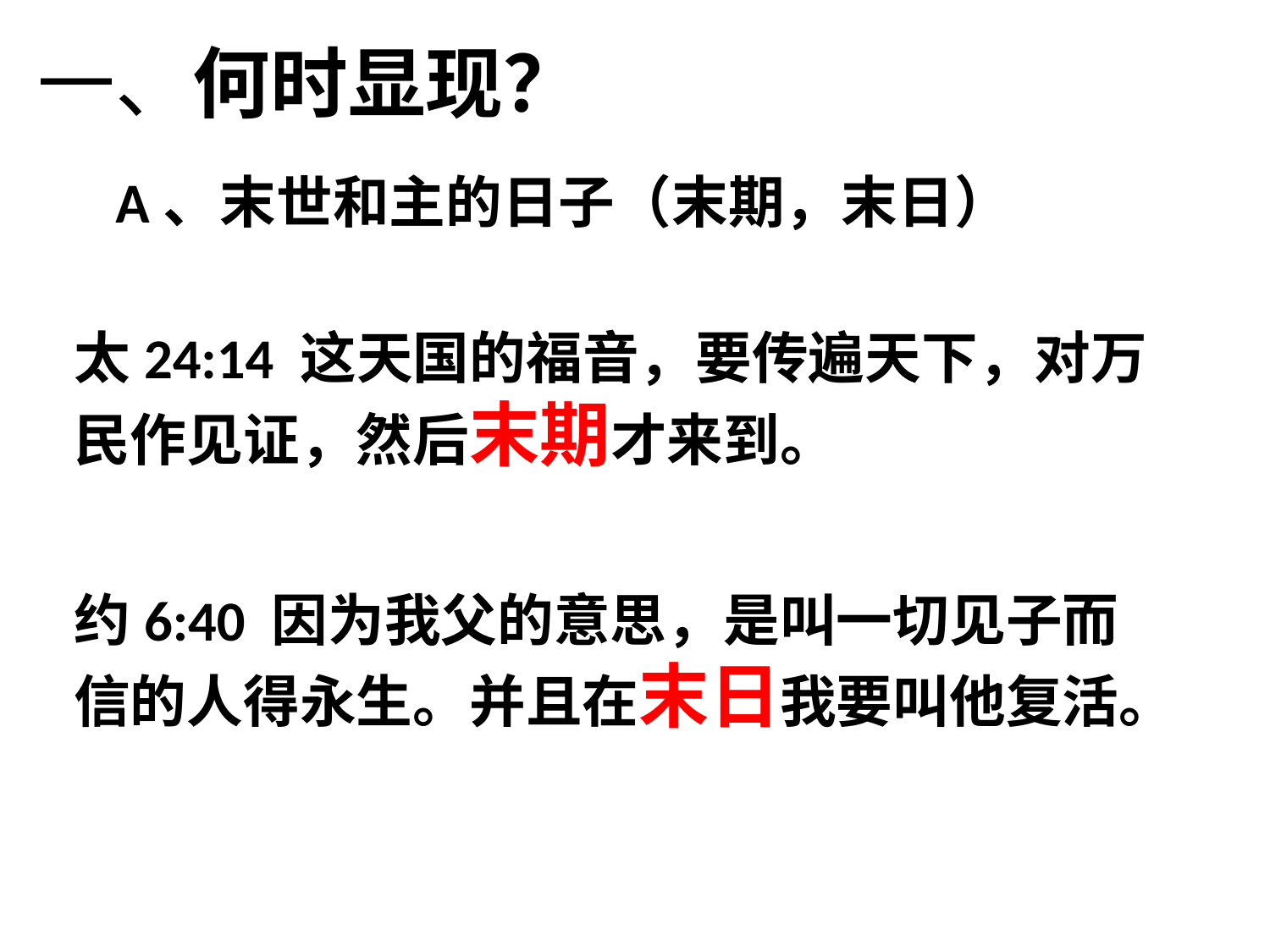

# 一、何时显现？
A、末世和主的日子（末期，末日）
太24:14 这天国的福音，要传遍天下，对万民作见证，然后末期才来到。

约6:40 因为我父的意思，是叫一切见子而信的人得永生。并且在末日我要叫他复活。